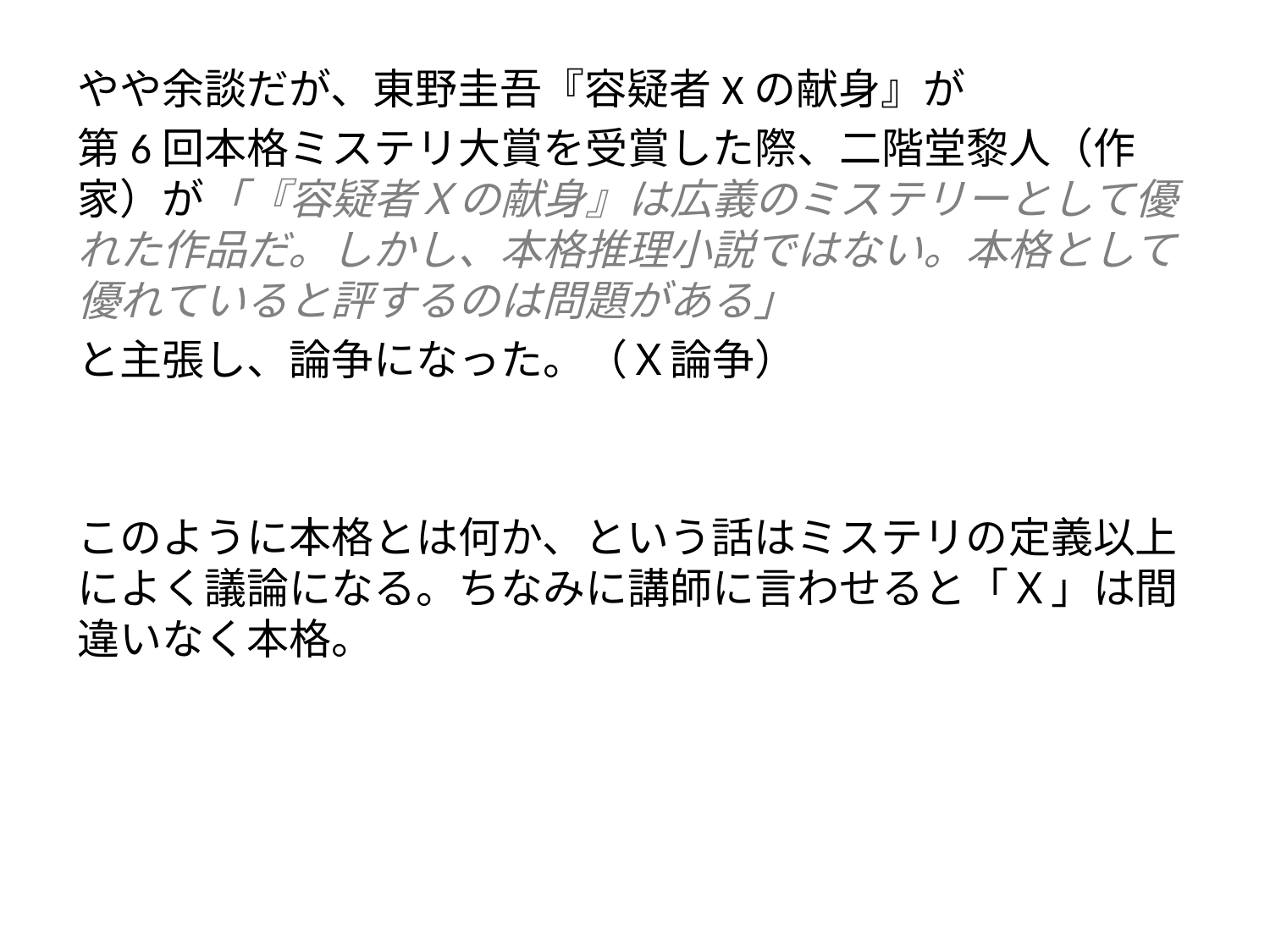

やや余談だが、東野圭吾『容疑者Xの献身』が
第6回本格ミステリ大賞を受賞した際、二階堂黎人（作家）が「『容疑者Ｘの献身』は広義のミステリーとして優れた作品だ。しかし、本格推理小説ではない。本格として優れていると評するのは問題がある」
と主張し、論争になった。（Ｘ論争）

このように本格とは何か、という話はミステリの定義以上によく議論になる。ちなみに講師に言わせると「Ｘ」は間違いなく本格。